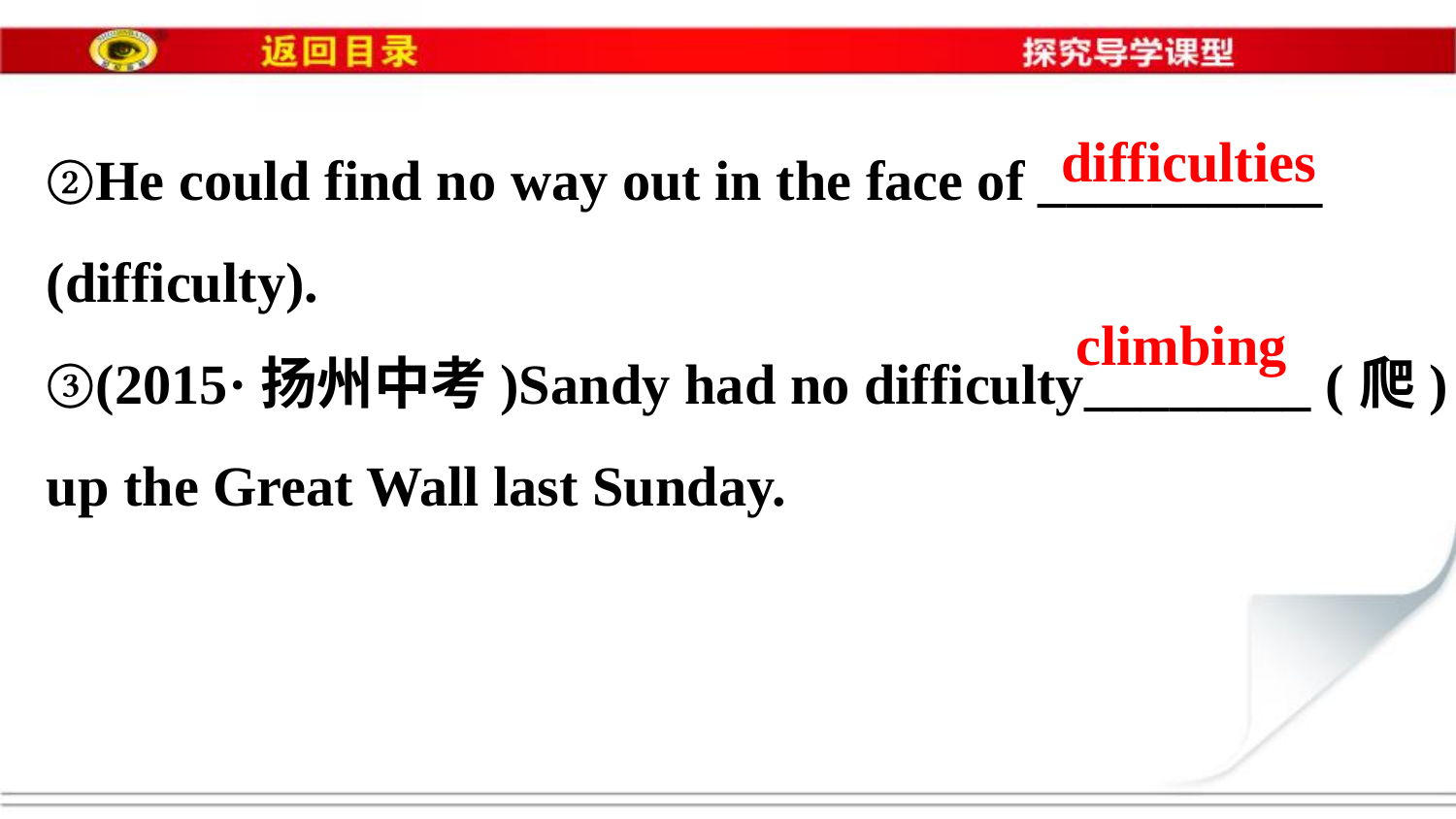

difficulties
②He could find no way out in the face of __________
(difficulty).
③(2015·扬州中考)Sandy had no difficulty________ (爬)
up the Great Wall last Sunday.
 climbing